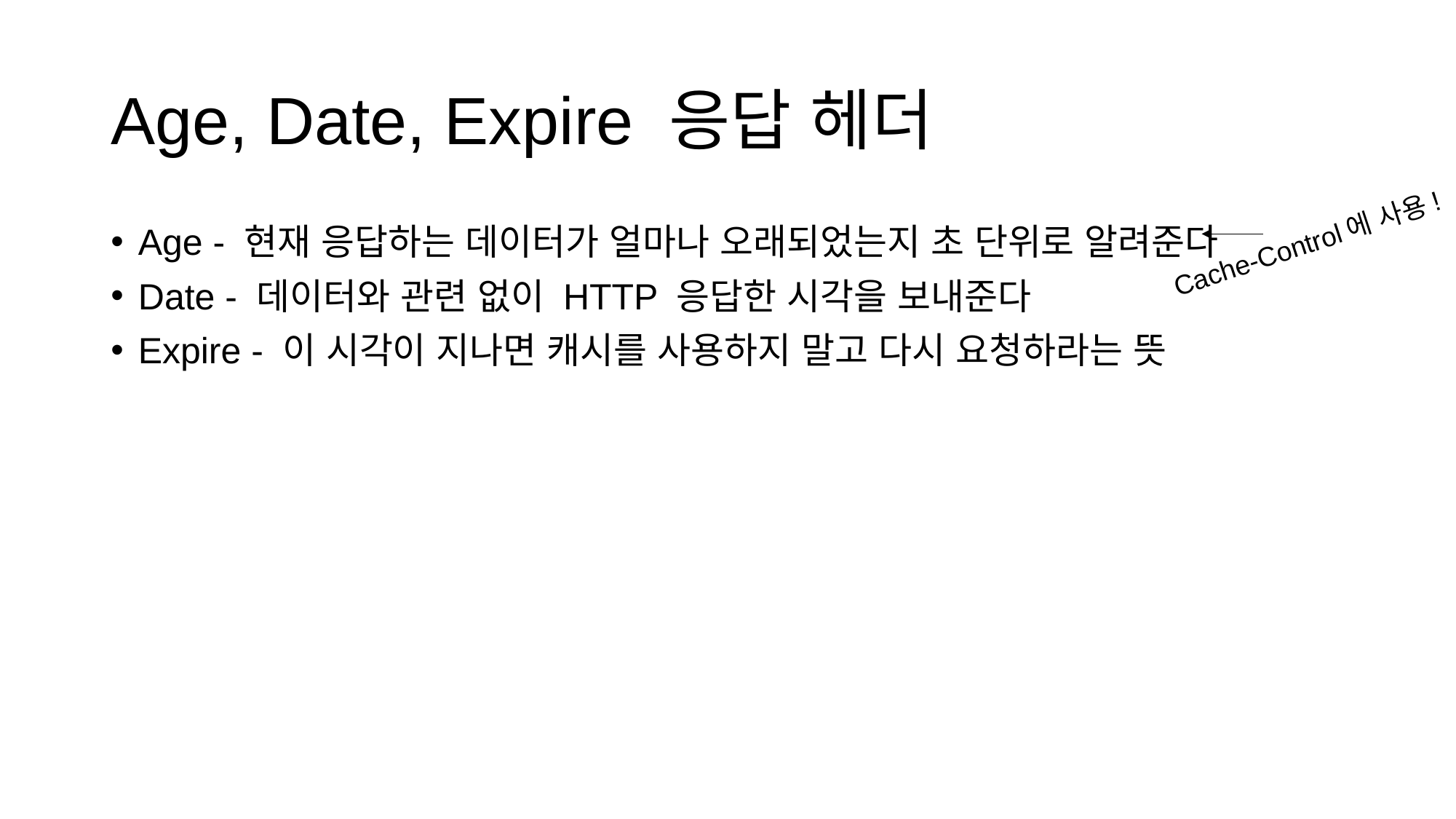

# Age, Date, Expire 응답 헤더
Age - 현재 응답하는 데이터가 얼마나 오래되었는지 초 단위로 알려준다
Date - 데이터와 관련 없이 HTTP 응답한 시각을 보내준다
Expire - 이 시각이 지나면 캐시를 사용하지 말고 다시 요청하라는 뜻
Cache-Control에 사용!